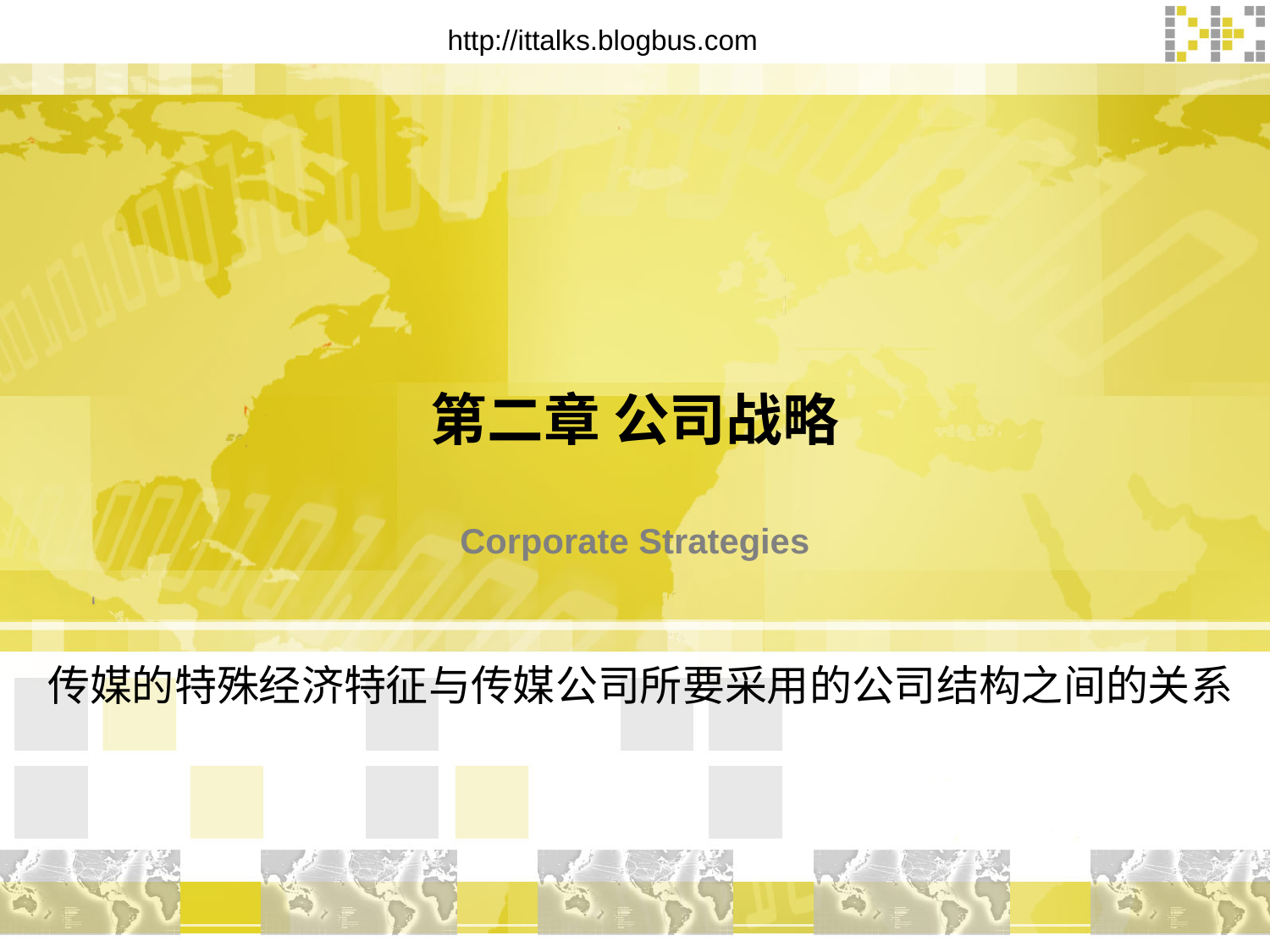

# 第二章 公司战略
Corporate Strategies
传媒的特殊经济特征与传媒公司所要采用的公司结构之间的关系